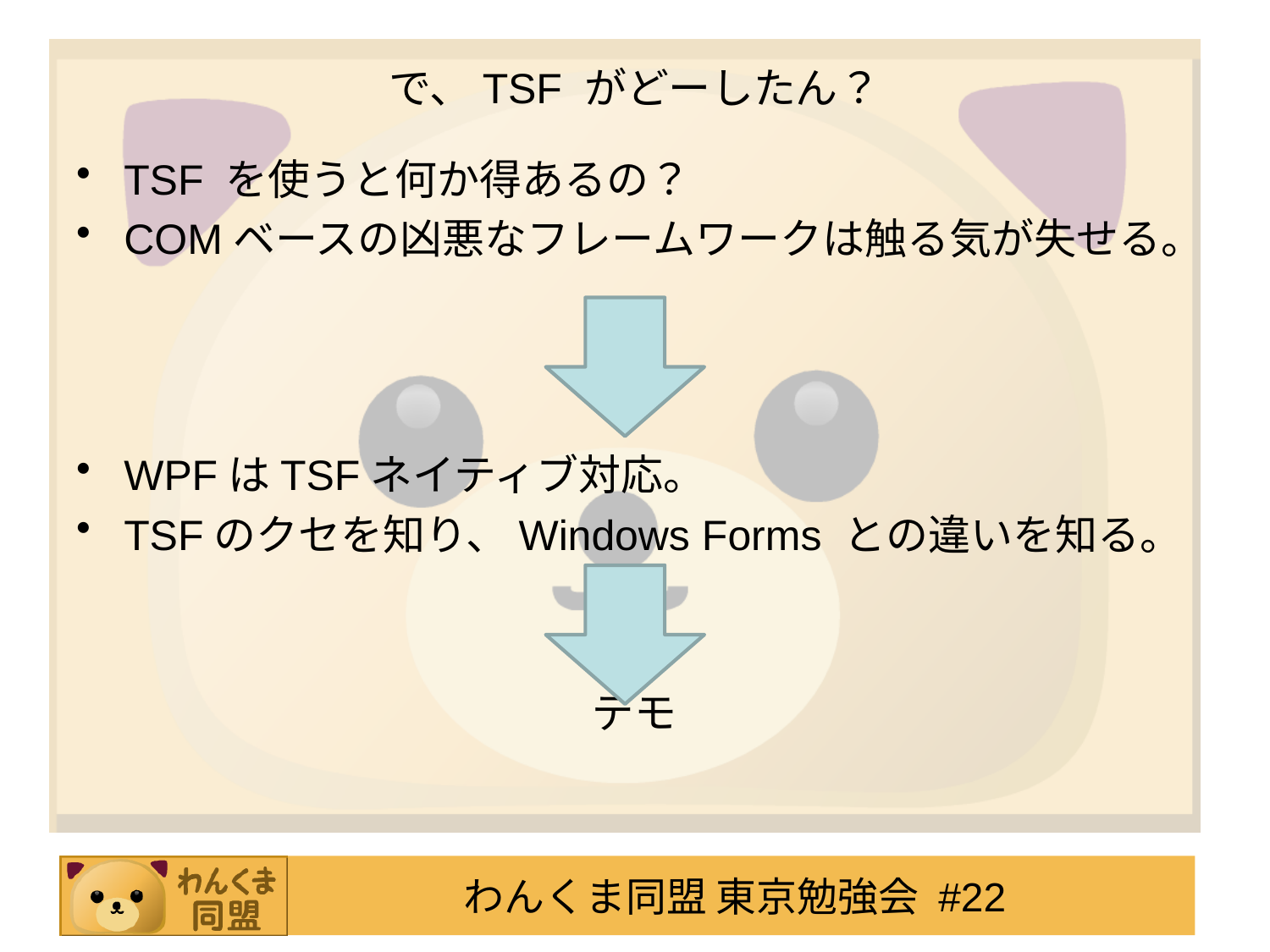

# で、TSF がどーしたん？
TSF を使うと何か得あるの？
COMベースの凶悪なフレームワークは触る気が失せる。

WPFはTSFネイティブ対応。
TSFのクセを知り、Windows Forms との違いを知る。

デモ